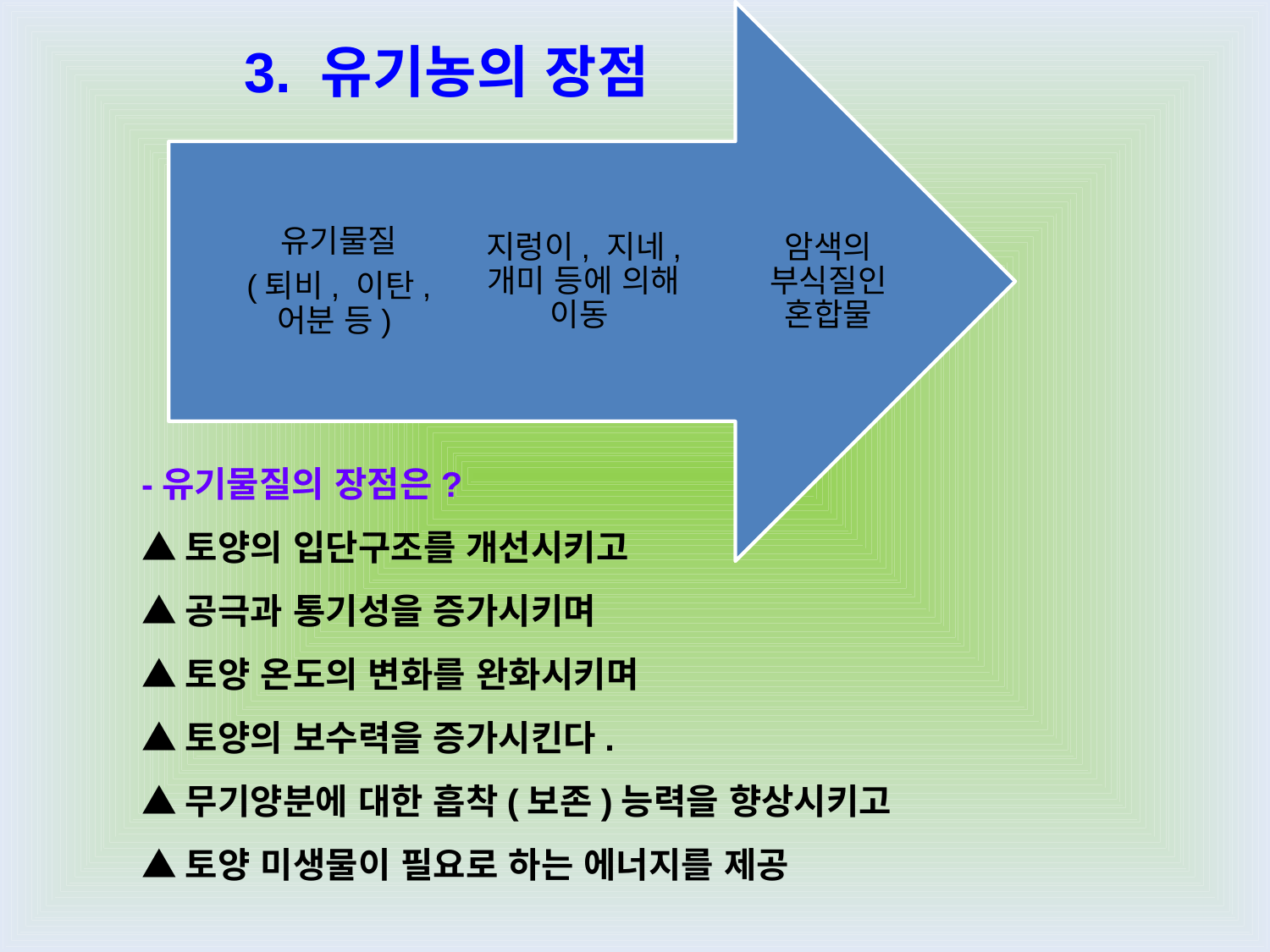

암색의 부식질인 혼합물
지렁이, 지네, 개미 등에 의해 이동
유기물질
(퇴비, 이탄, 어분 등)
3. 유기농의 장점
-유기물질의 장점은?
▲토양의 입단구조를 개선시키고
▲공극과 통기성을 증가시키며
▲토양 온도의 변화를 완화시키며
▲토양의 보수력을 증가시킨다.
▲무기양분에 대한 흡착(보존)능력을 향상시키고
▲토양 미생물이 필요로 하는 에너지를 제공